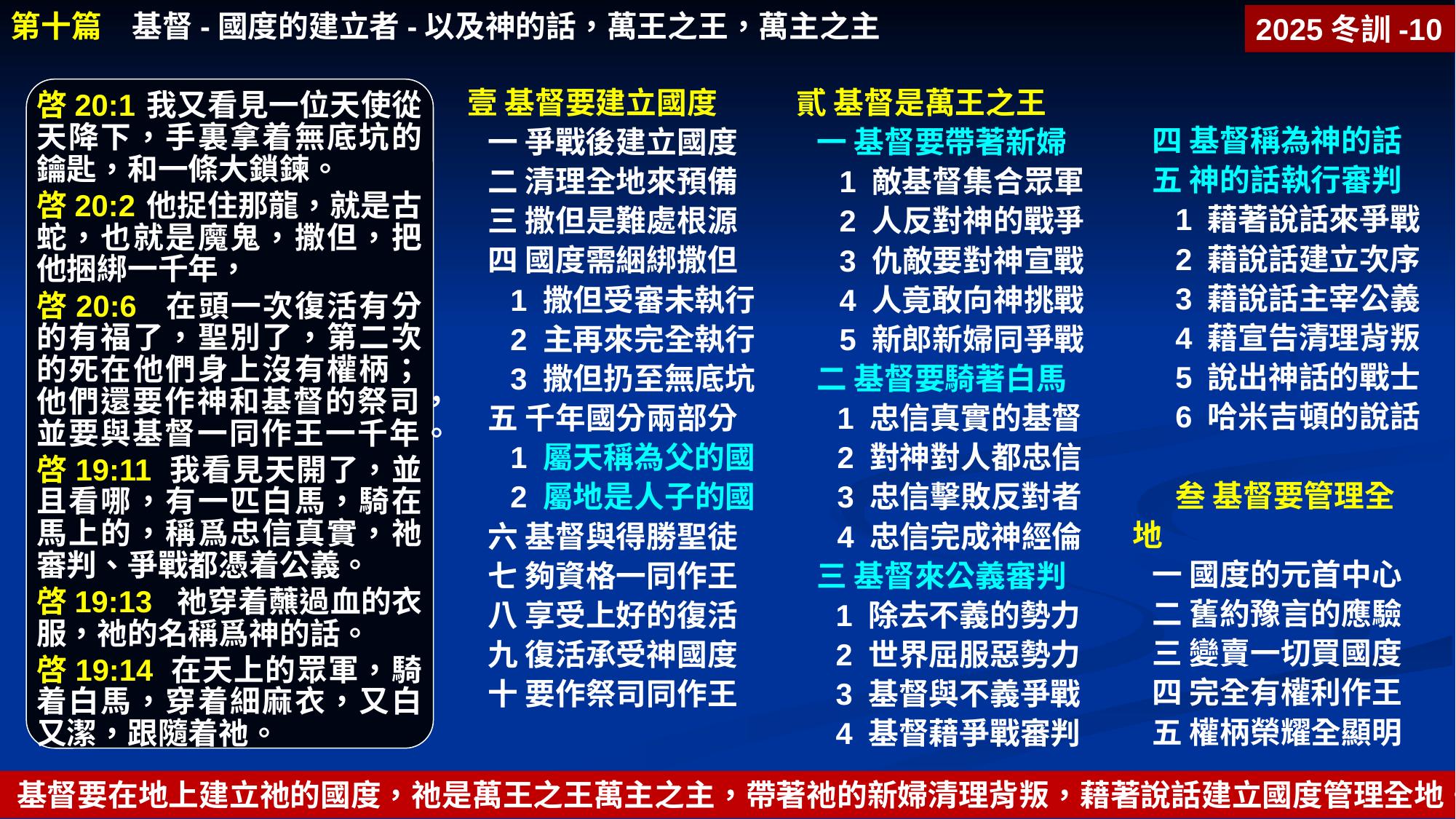

第十篇　基督-國度的建立者-以及神的話，萬王之王，萬主之主
2025冬訓-10
壹 基督要建立國度
一 爭戰後建立國度
二 清理全地來預備
三 撒但是難處根源
四 國度需綑綁撒但
1 撒但受審未執行
2 主再來完全執行
3 撒但扔至無底坑
五 千年國分兩部分
1 屬天稱為父的國
2 屬地是人子的國
六 基督與得勝聖徒
七 夠資格一同作王
八 享受上好的復活
九 復活承受神國度
十 要作祭司同作王
貳 基督是萬王之王
一 基督要帶著新婦
1 敵基督集合眾軍
2 人反對神的戰爭
3 仇敵要對神宣戰
4 人竟敢向神挑戰
5 新郎新婦同爭戰
二 基督要騎著白馬
1 忠信真實的基督
2 對神對人都忠信
3 忠信擊敗反對者
4 忠信完成神經倫
三 基督來公義審判
1 除去不義的勢力
2 世界屈服惡勢力
3 基督與不義爭戰
4 基督藉爭戰審判

啓20:1	我又看見一位天使從天降下，手裏拿着無底坑的鑰匙，和一條大鎖鍊。
啓20:2	他捉住那龍，就是古蛇，也就是魔鬼，撒但，把他捆綁一千年，
啓20:6	 在頭一次復活有分的有福了，聖別了，第二次的死在他們身上沒有權柄；他們還要作神和基督的祭司，並要與基督一同作王一千年。
啓19:11 我看見天開了，並且看哪，有一匹白馬，騎在馬上的，稱爲忠信真實，祂審判、爭戰都憑着公義。
啓19:13  祂穿着蘸過血的衣服，祂的名稱爲神的話。
啓19:14 在天上的眾軍，騎着白馬，穿着細麻衣，又白又潔，跟隨着祂。
四 基督稱為神的話
五 神的話執行審判
1 藉著說話來爭戰
2 藉說話建立次序
3 藉說話主宰公義
4 藉宣告清理背叛
5 說出神話的戰士
6 哈米吉頓的說話

叁 基督要管理全地
一 國度的元首中心
二 舊約豫言的應驗
三 變賣一切買國度
四 完全有權利作王
五 權柄榮耀全顯明
基督要在地上建立祂的國度，祂是萬王之王萬主之主，帶著祂的新婦清理背叛，藉著說話建立國度管理全地。